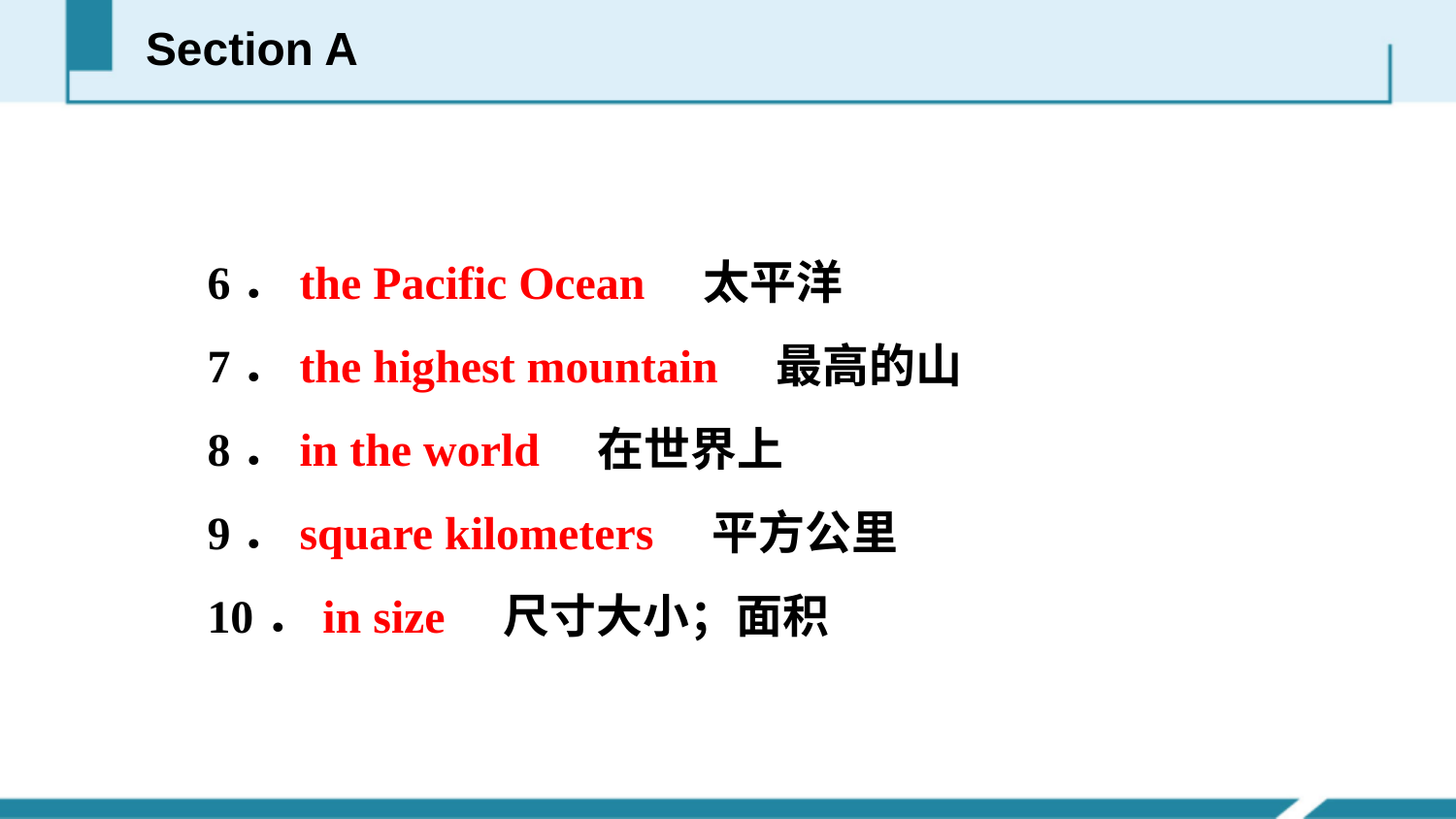

Section A
6．the Pacific Ocean　太平洋
7．the highest mountain　最高的山
8．in the world　在世界上
9．square kilometers　平方公里
10．in size　尺寸大小；面积